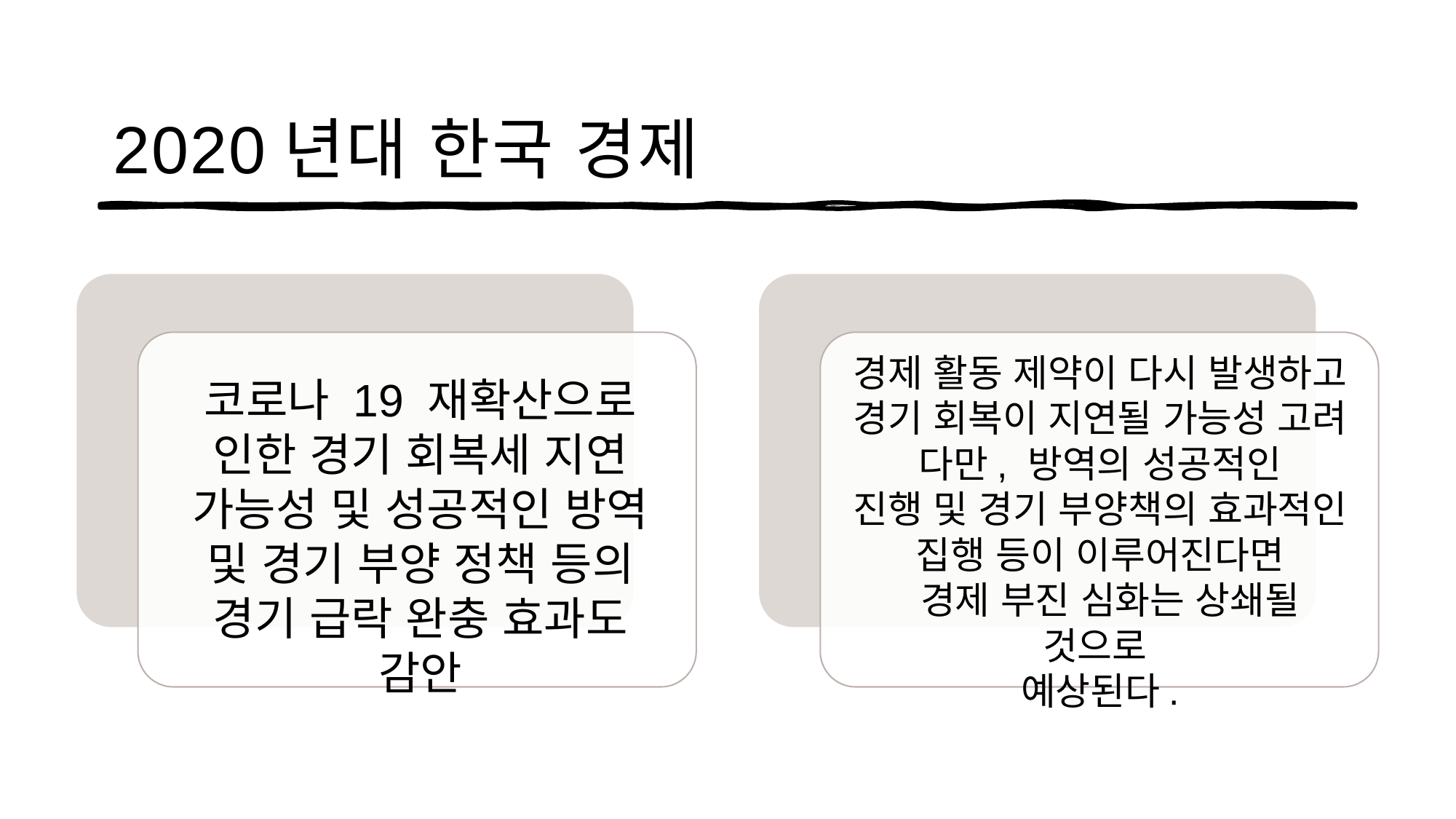

# 2020년대 한국 경제

경제 활동 제약이 다시 발생하고 경기 회복이 지연될 가능성 고려 다만, 방역의 성공적인
진행 및 경기 부양책의 효과적인 집행 등이 이루어진다면
 경제 부진 심화는 상쇄될 것으로
예상된다.
코로나 19 재확산으로 인한 경기 회복세 지연 가능성 및 성공적인 방역 및 경기 부양 정책 등의 경기 급락 완충 효과도 감안